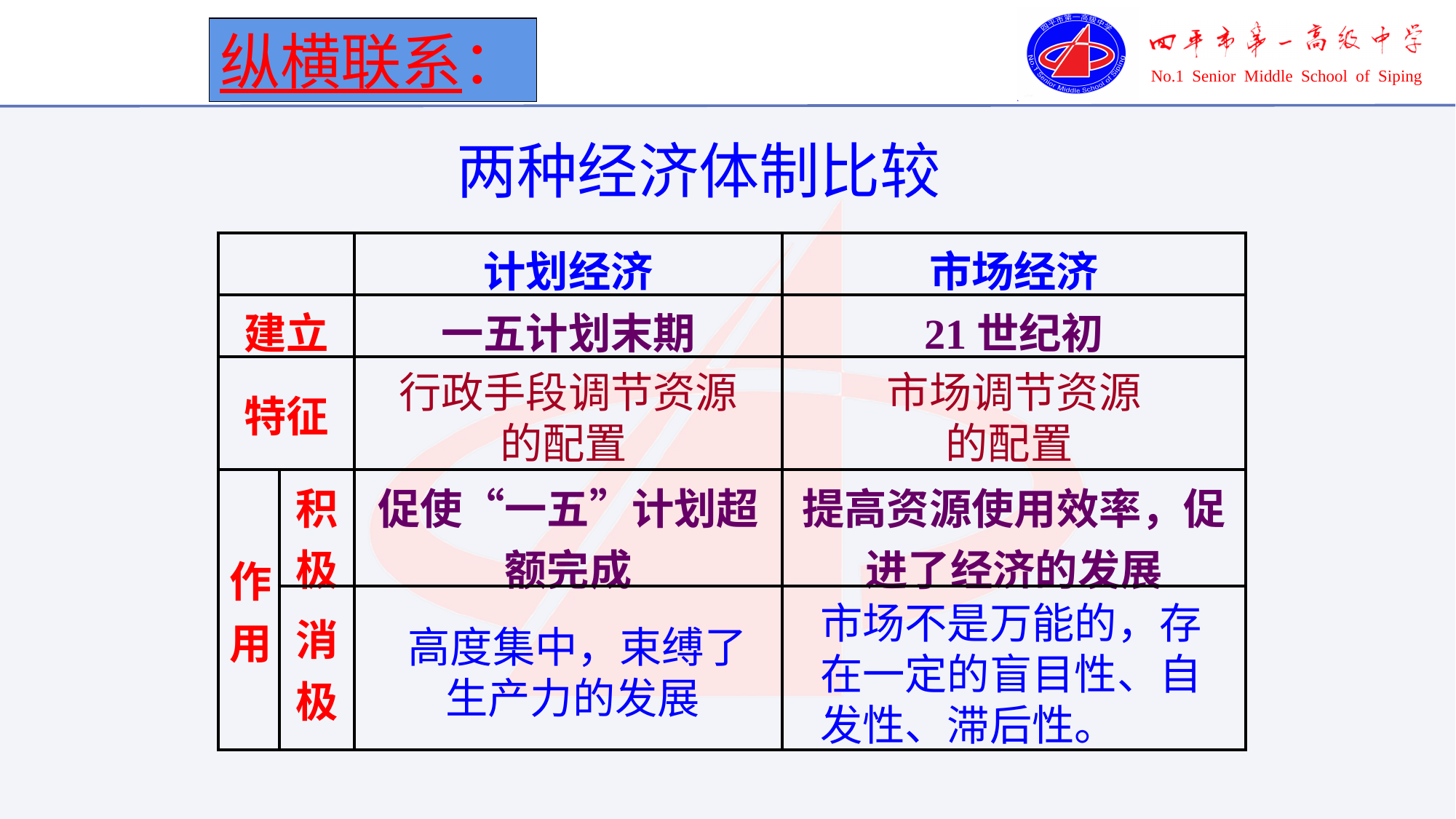

纵横联系：
两种经济体制比较
|  |  | 计划经济 | 市场经济 |
| --- | --- | --- | --- |
| 建立 |  | 一五计划末期 | 21世纪初 |
| 特征 |  |  |  |
| 作用 | 积极 | 促使“一五”计划超额完成 | 提高资源使用效率，促进了经济的发展 |
|  | 消极 |  |  |
行政手段调节资源的配置
市场调节资源的配置
市场不是万能的，存在一定的盲目性、自发性、滞后性。
高度集中，束缚了生产力的发展